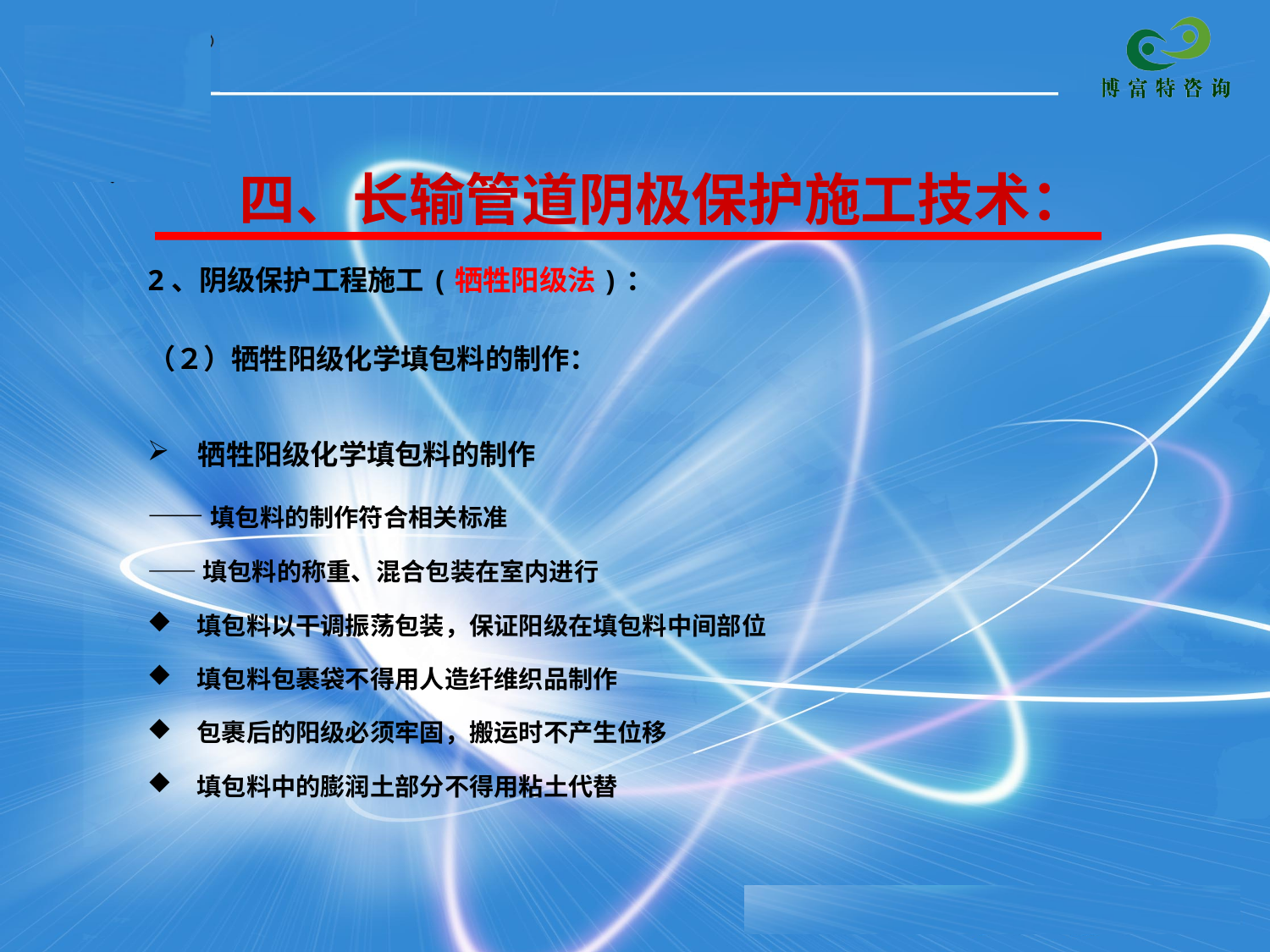

# 四、长输管道阴极保护施工技术：

2、阴级保护工程施工(牺牲阳级法)：

（２）牺牲阳级化学填包料的制作：

　牺牲阳级化学填包料的制作
——填包料的制作符合相关标准
——填包料的称重、混合包装在室内进行
　填包料以干调振荡包装，保证阳级在填包料中间部位
　填包料包裹袋不得用人造纤维织品制作
　包裹后的阳级必须牢固，搬运时不产生位移
　填包料中的膨润土部分不得用粘土代替